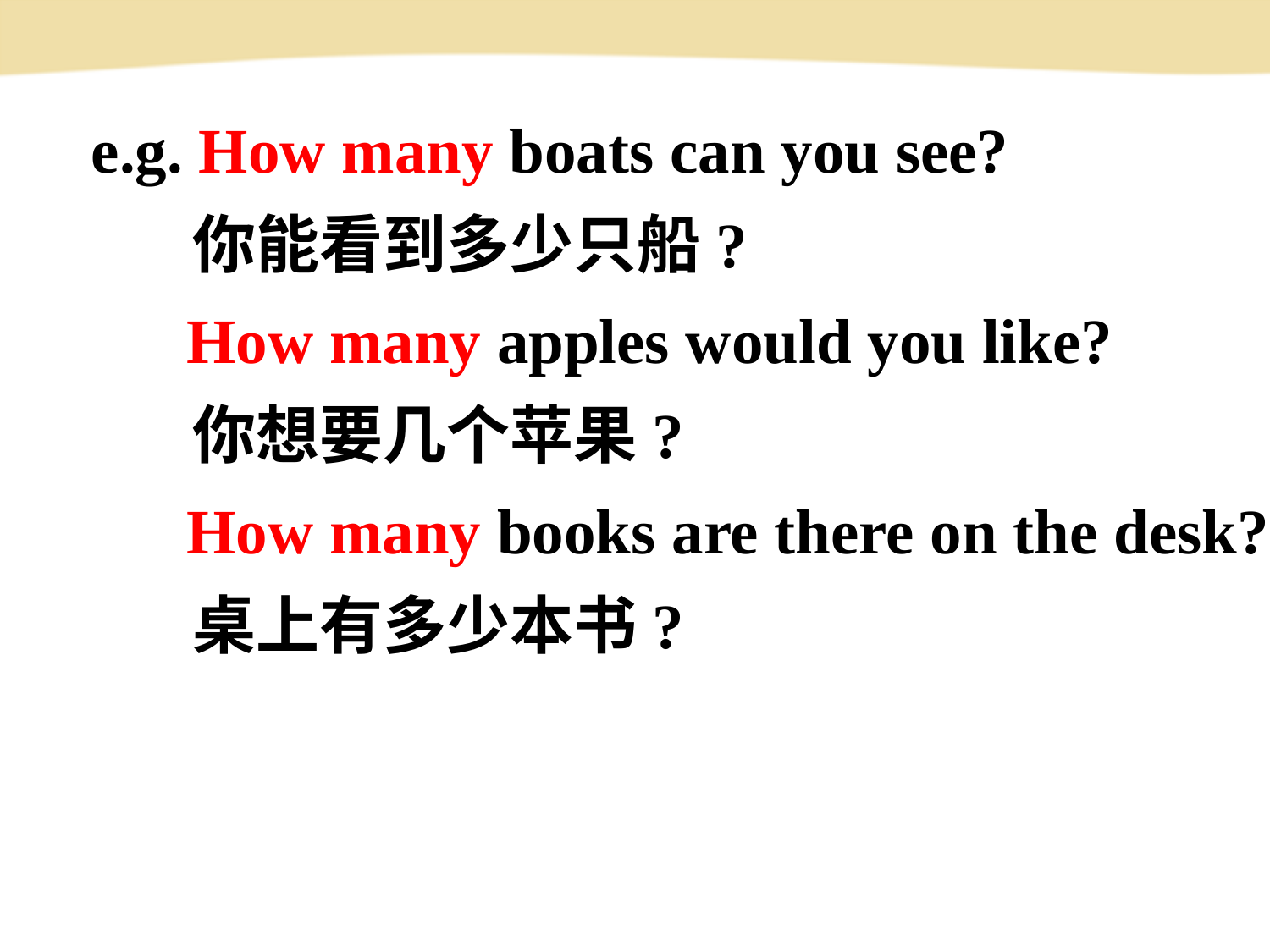

e.g. How many boats can you see?
      你能看到多少只船?
      How many apples would you like?
      你想要几个苹果?
      How many books are there on the desk?
      桌上有多少本书?